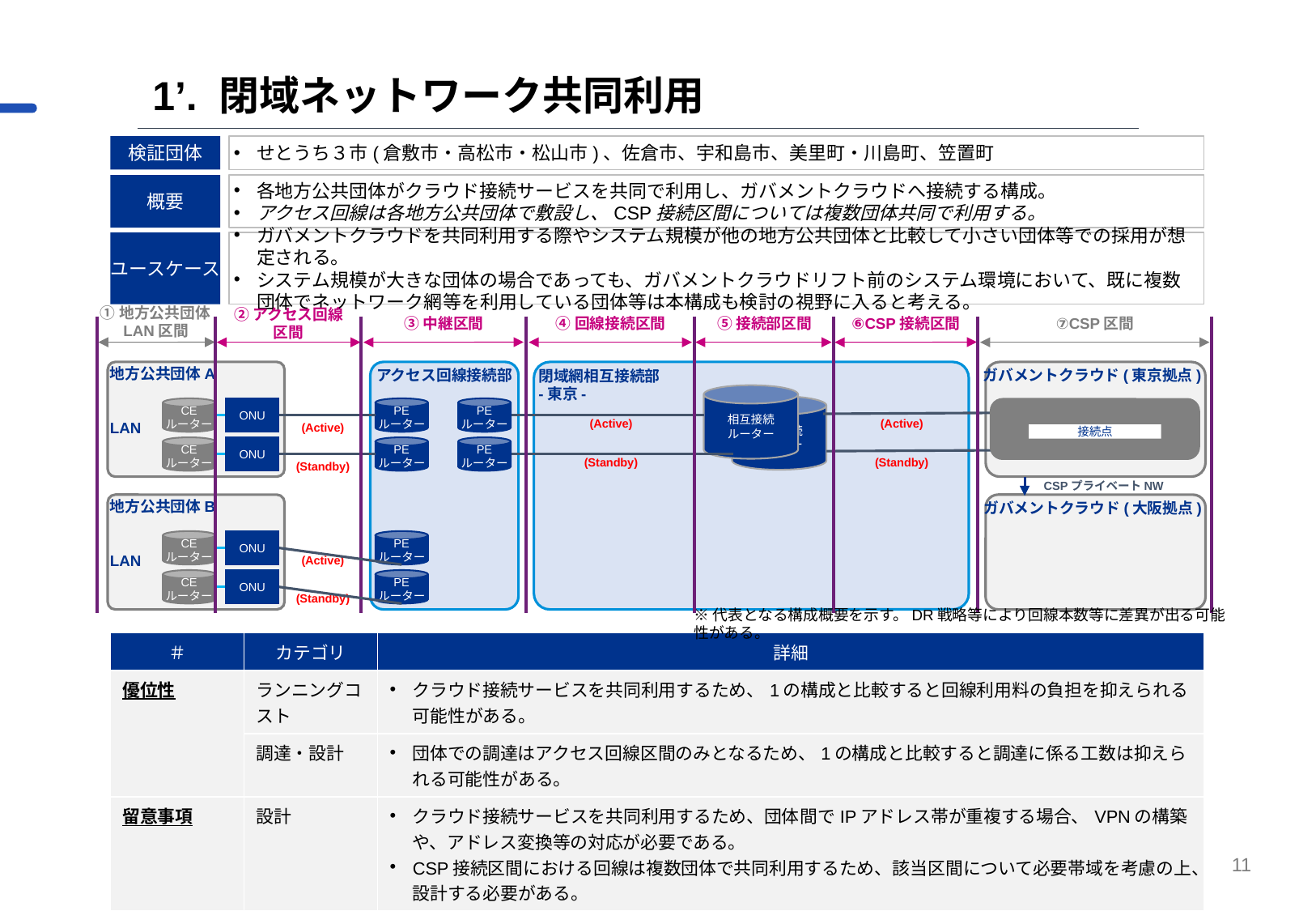

1’. 閉域ネットワーク共同利用
検証団体
せとうち３市(倉敷市・高松市・松山市)、佐倉市、宇和島市、美里町・川島町、笠置町
概要
各地方公共団体がクラウド接続サービスを共同で利用し、ガバメントクラウドへ接続する構成。
アクセス回線は各地方公共団体で敷設し、CSP接続区間については複数団体共同で利用する。
ユースケース
ガバメントクラウドを共同利用する際やシステム規模が他の地方公共団体と比較して小さい団体等での採用が想定される。
システム規模が大きな団体の場合であっても、ガバメントクラウドリフト前のシステム環境において、既に複数団体でネットワーク網等を利用している団体等は本構成も検討の視野に入ると考える。
①地方公共団体LAN区間
②アクセス回線
区間
③中継区間
④回線接続区間
⑤接続部区間
⑥CSP接続区間
⑦CSP区間
地方公共団体A

LAN
アクセス回線接続部
閉域網相互接続部
-東京-
ガバメントクラウド(東京拠点)
相互接続
ルーター
相互接続
ルーター

PE
ルーター
PE
ルーター
CE
ルーター
ONU
(Active)
(Active)
(Active)
接続点
PE
ルーター
PE
ルーター
CE
ルーター
ONU
(Standby)
(Standby)
(Standby)
CSPプライベートNW
地方公共団体B

LAN
ガバメントクラウド(大阪拠点)
PE
ルーター
CE
ルーター
ONU
(Active)
PE
ルーター
CE
ルーター
ONU
(Standby)
※代表となる構成概要を示す。DR戦略等により回線本数等に差異が出る可能性がある。
| ＃ | カテゴリ | 詳細 |
| --- | --- | --- |
| 優位性 | ランニングコスト | クラウド接続サービスを共同利用するため、1の構成と比較すると回線利用料の負担を抑えられる可能性がある。 |
|  | 調達・設計 | 団体での調達はアクセス回線区間のみとなるため、1の構成と比較すると調達に係る工数は抑えられる可能性がある。 |
| 留意事項 | 設計 | クラウド接続サービスを共同利用するため、団体間でIPアドレス帯が重複する場合、VPNの構築や、アドレス変換等の対応が必要である。 CSP接続区間における回線は複数団体で共同利用するため、該当区間について必要帯域を考慮の上、設計する必要がある。 |
11